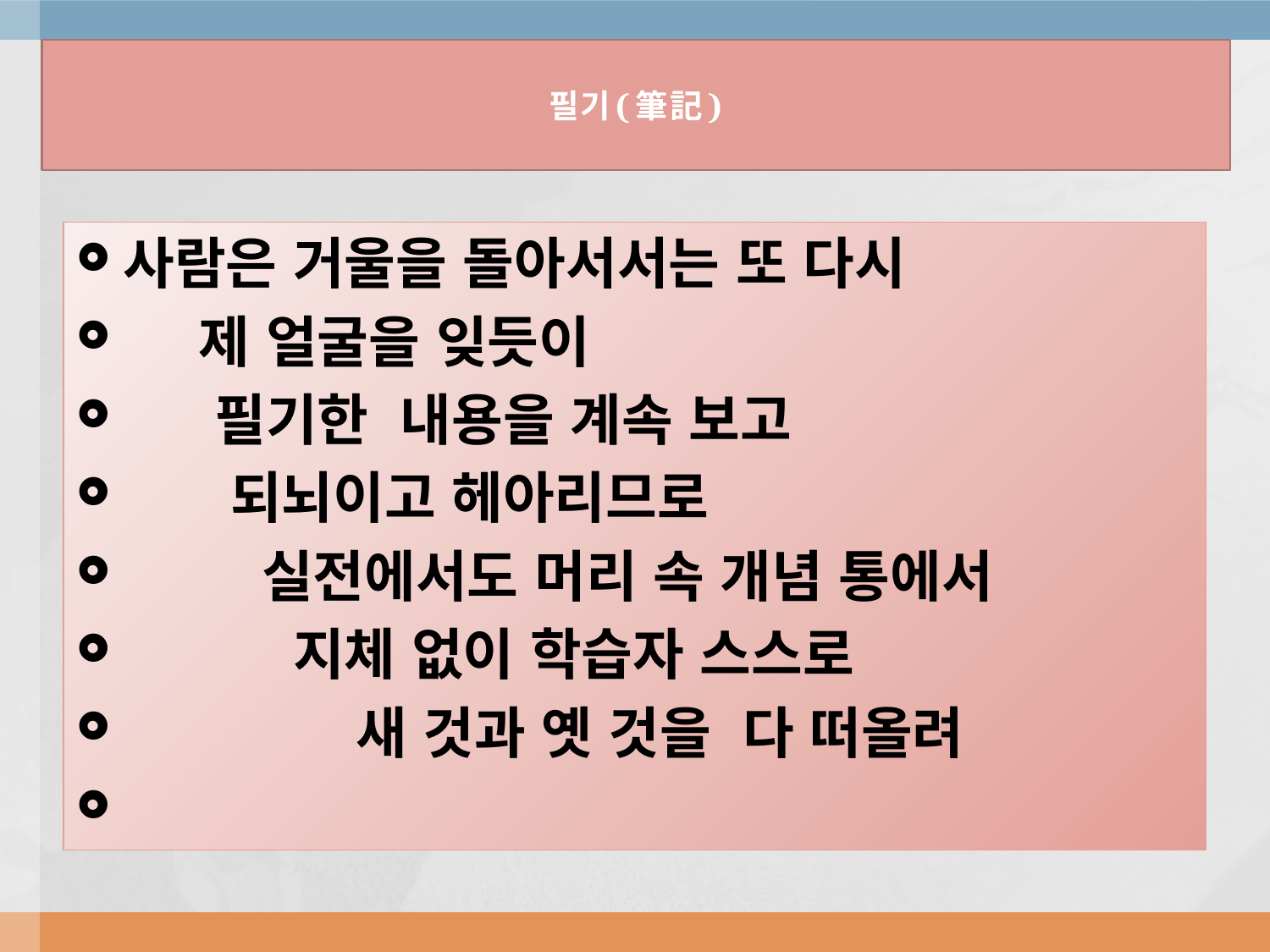

# 필기(筆記)
사람은 거울을 돌아서서는 또 다시
    제 얼굴을 잊듯이
     필기한  내용을 계속 보고
      되뇌이고 헤아리므로
        실전에서도 머리 속 개념 통에서
          지체 없이 학습자 스스로
              새 것과 옛 것을  다 떠올려